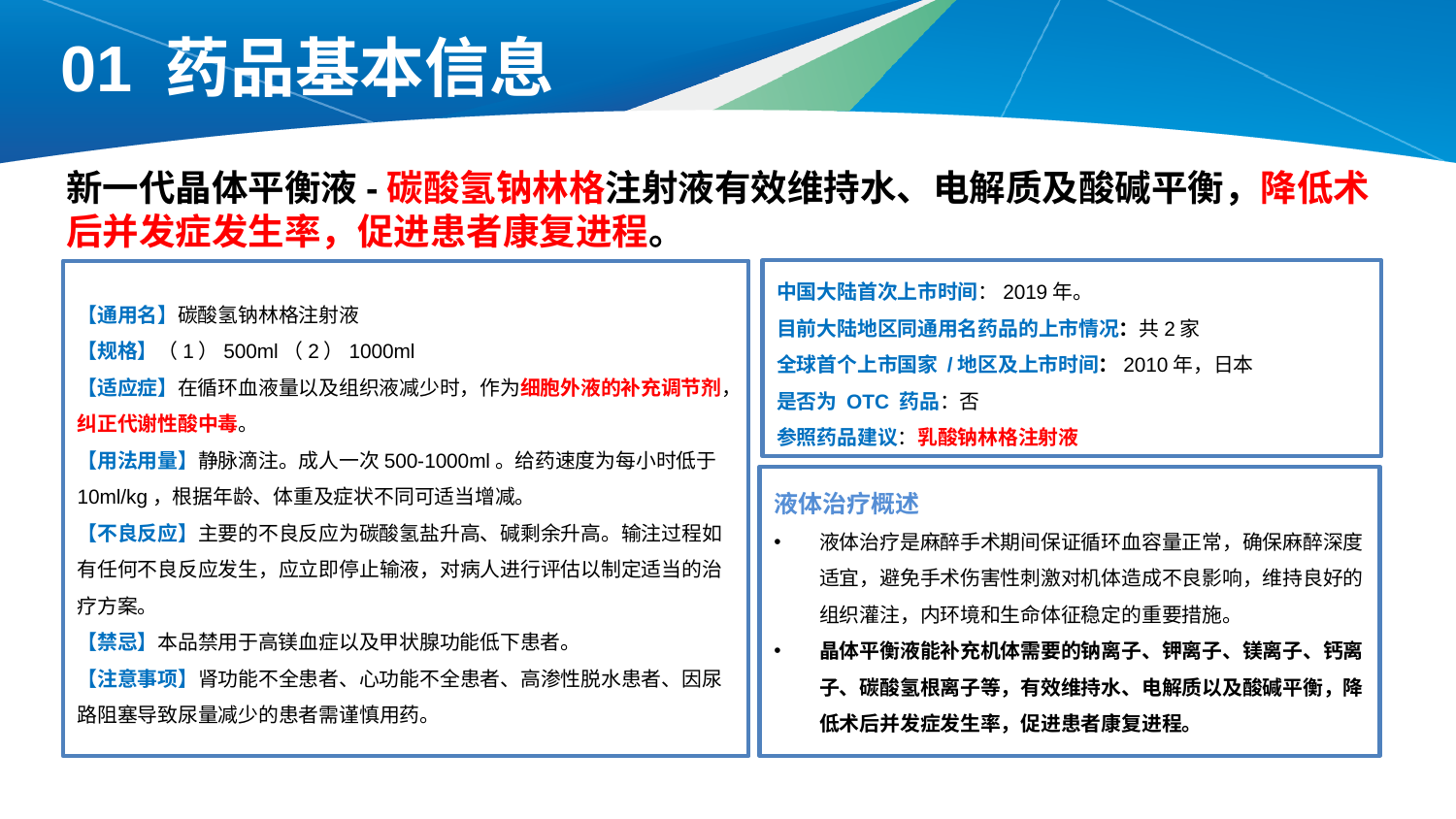

01 药品基本信息
新一代晶体平衡液-碳酸氢钠林格注射液有效维持水、电解质及酸碱平衡，降低术后并发症发生率，促进患者康复进程。
中国大陆首次上市时间：2019年。
目前大陆地区同通用名药品的上市情况：共2家
全球首个上市国家 /地区及上市时间：2010年，日本
是否为 OTC 药品：否
参照药品建议：乳酸钠林格注射液
【通用名】碳酸氢钠林格注射液
【规格】（1）500ml（2）1000ml
【适应症】在循环血液量以及组织液减少时，作为细胞外液的补充调节剂，纠正代谢性酸中毒。
【用法用量】静脉滴注。成人一次500-1000ml。给药速度为每小时低于10ml/kg，根据年龄、体重及症状不同可适当增减。
【不良反应】主要的不良反应为碳酸氢盐升高、碱剩余升高。输注过程如有任何不良反应发生，应立即停止输液，对病人进行评估以制定适当的治疗方案。
【禁忌】本品禁用于高镁血症以及甲状腺功能低下患者。
【注意事项】肾功能不全患者、心功能不全患者、高渗性脱水患者、因尿路阻塞导致尿量减少的患者需谨慎用药。
液体治疗概述
液体治疗是麻醉手术期间保证循环血容量正常，确保麻醉深度适宜，避免手术伤害性刺激对机体造成不良影响，维持良好的组织灌注，内环境和生命体征稳定的重要措施。
晶体平衡液能补充机体需要的钠离子、钾离子、镁离子、钙离子、碳酸氢根离子等，有效维持水、电解质以及酸碱平衡，降低术后并发症发生率，促进患者康复进程。